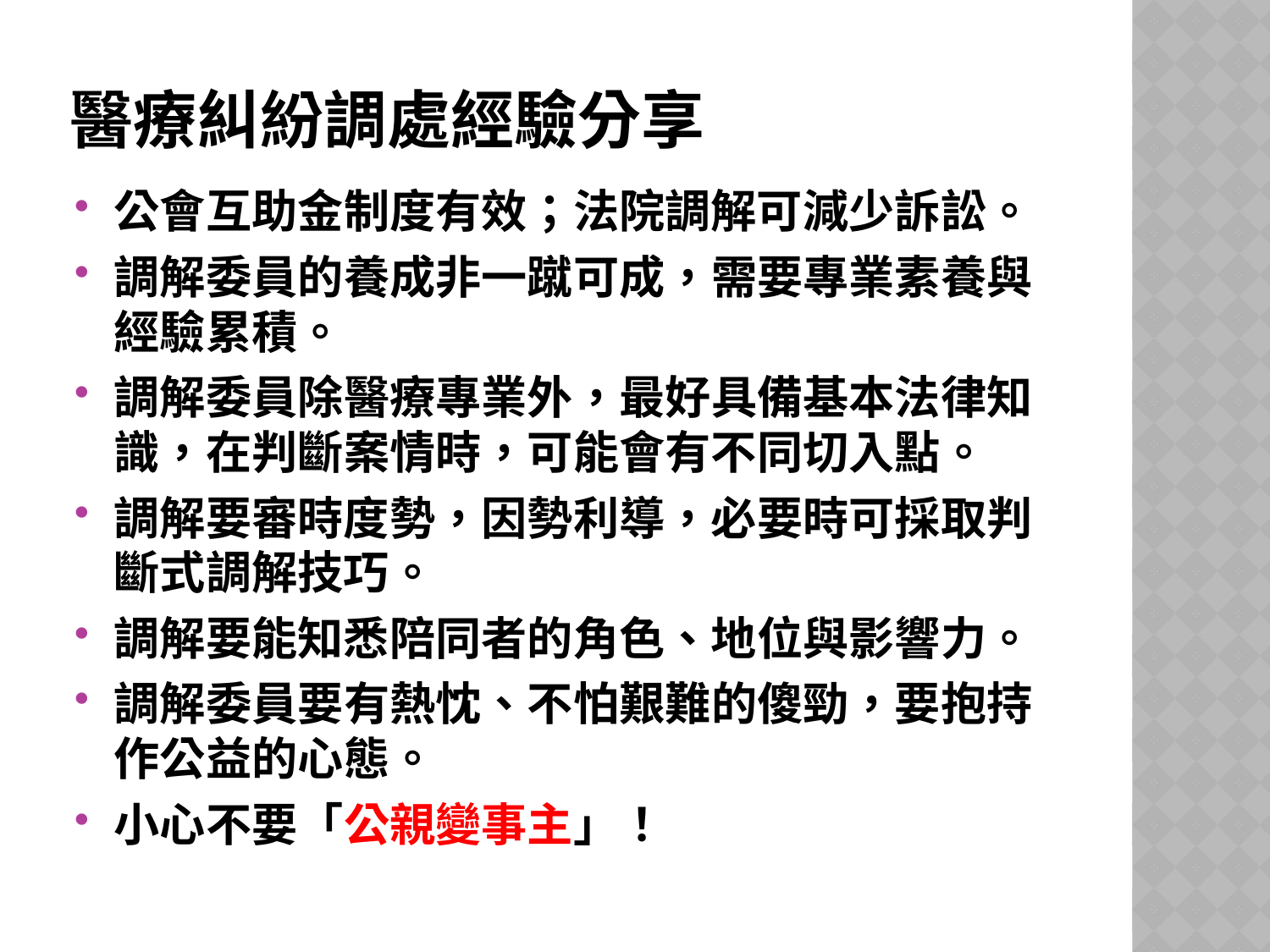

# 醫療糾紛調處經驗分享
公會互助金制度有效；法院調解可減少訴訟。
調解委員的養成非一蹴可成，需要專業素養與經驗累積。
調解委員除醫療專業外，最好具備基本法律知識，在判斷案情時，可能會有不同切入點。
調解要審時度勢，因勢利導，必要時可採取判斷式調解技巧。
調解要能知悉陪同者的角色、地位與影響力。
調解委員要有熱忱、不怕艱難的傻勁，要抱持作公益的心態。
小心不要「公親變事主」！